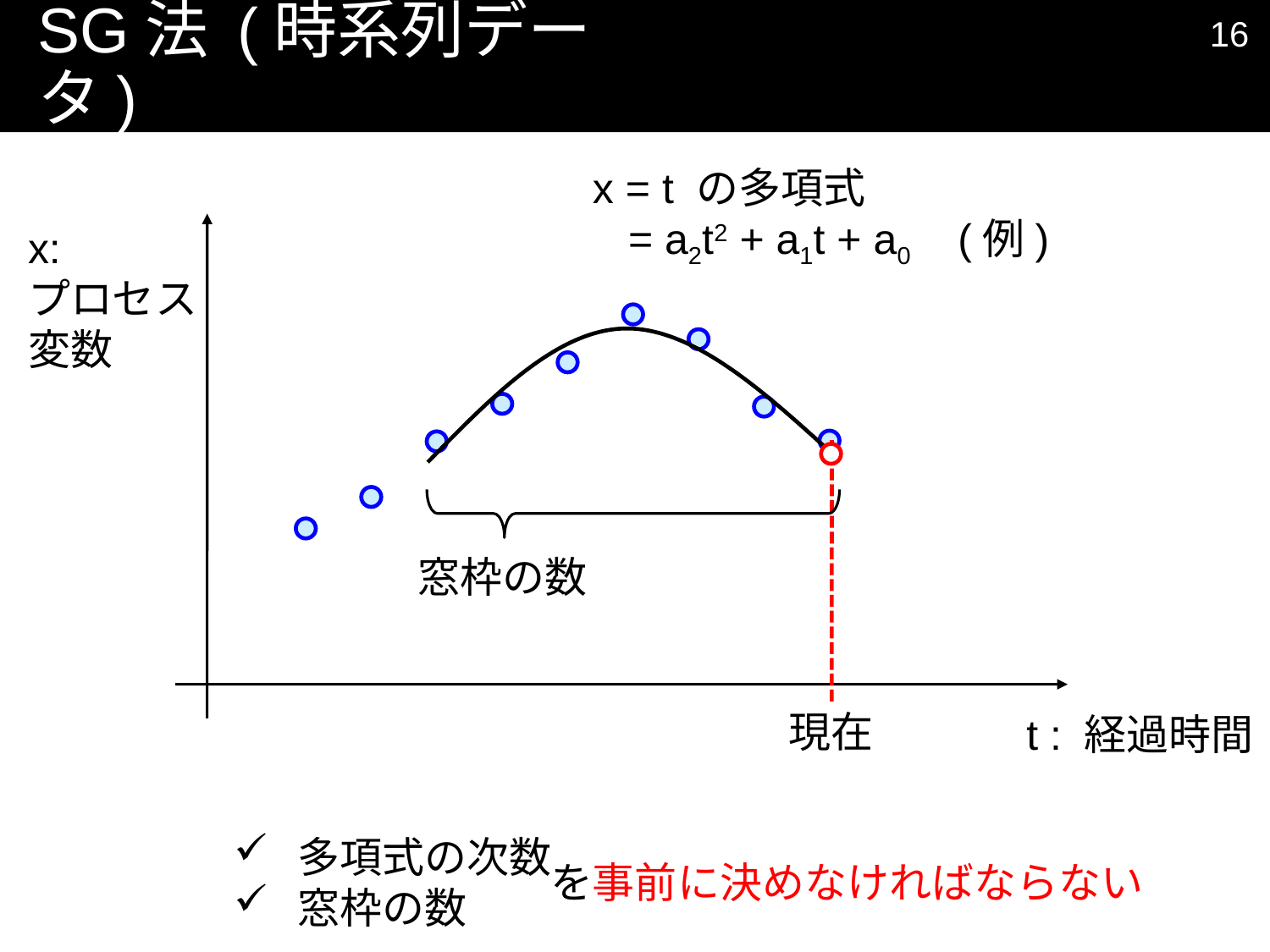

16
# SG法 (時系列データ)
x = t の多項式
   = a2t2 + a1t + a0    (例)
x:
プロセス
変数

窓枠の数
現在
t : 経過時間
多項式の次数
窓枠の数
を事前に決めなければならない